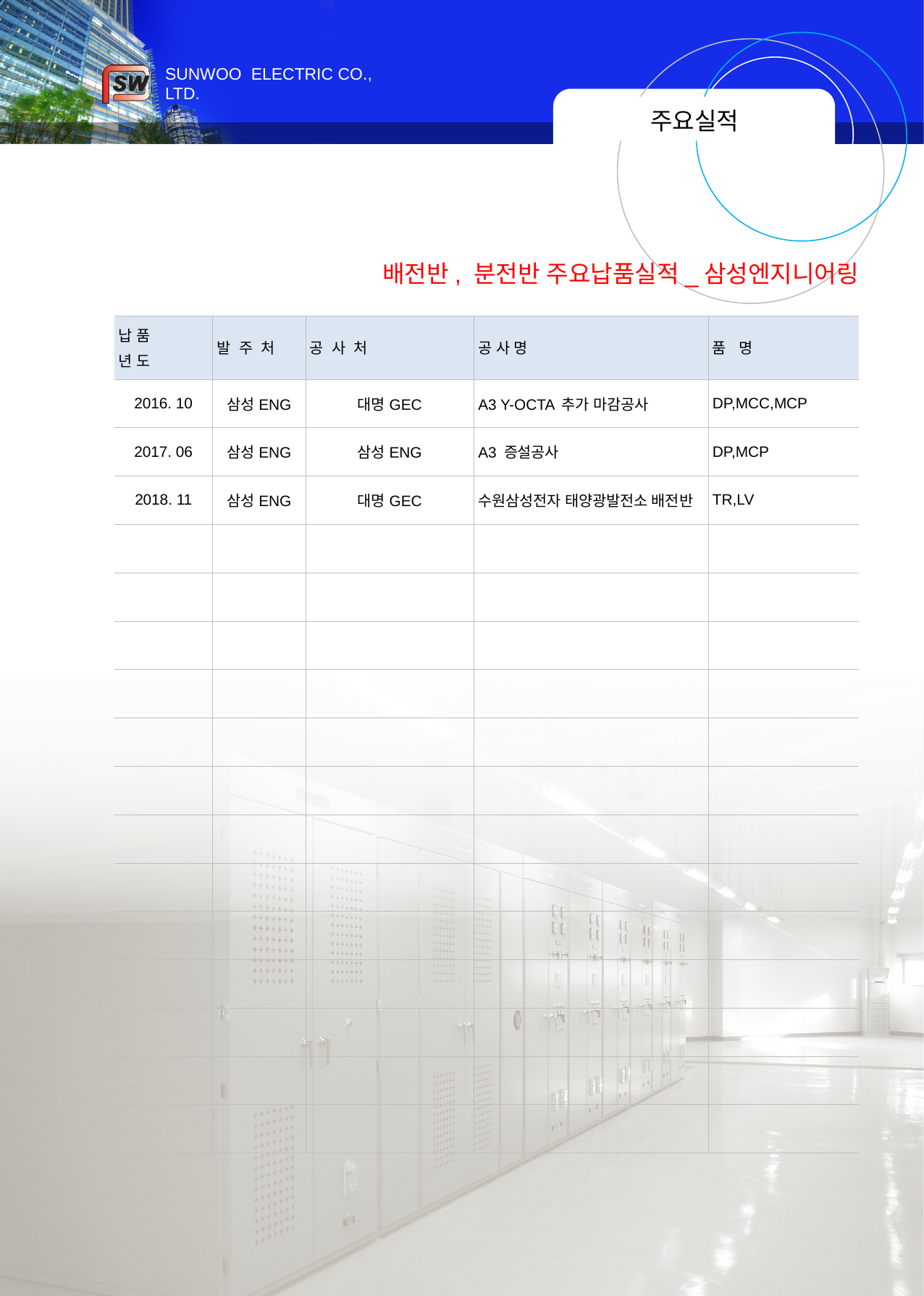

# 주요실적
배전반, 분전반 주요납품실적_삼성엔지니어링
| 납 품 년 도 | 발 주 처 | 공 사 처 | 공 사 명 | 품 명 |
| --- | --- | --- | --- | --- |
| 2016. 10 | 삼성ENG | 대명GEC | A3 Y-OCTA 추가 마감공사 | DP,MCC,MCP |
| 2017. 06 | 삼성ENG | 삼성ENG | A3 증설공사 | DP,MCP |
| 2018. 11 | 삼성ENG | 대명GEC | 수원삼성전자 태양광발전소 배전반 | TR,LV |
|  |  |  |  |  |
|  |  |  |  |  |
|  |  |  |  |  |
|  |  |  |  |  |
|  |  |  |  |  |
|  |  |  |  |  |
|  |  |  |  |  |
|  |  |  |  |  |
|  |  |  |  |  |
|  |  |  |  |  |
|  |  |  |  |  |
|  |  |  |  |  |
|  |  |  |  |  |